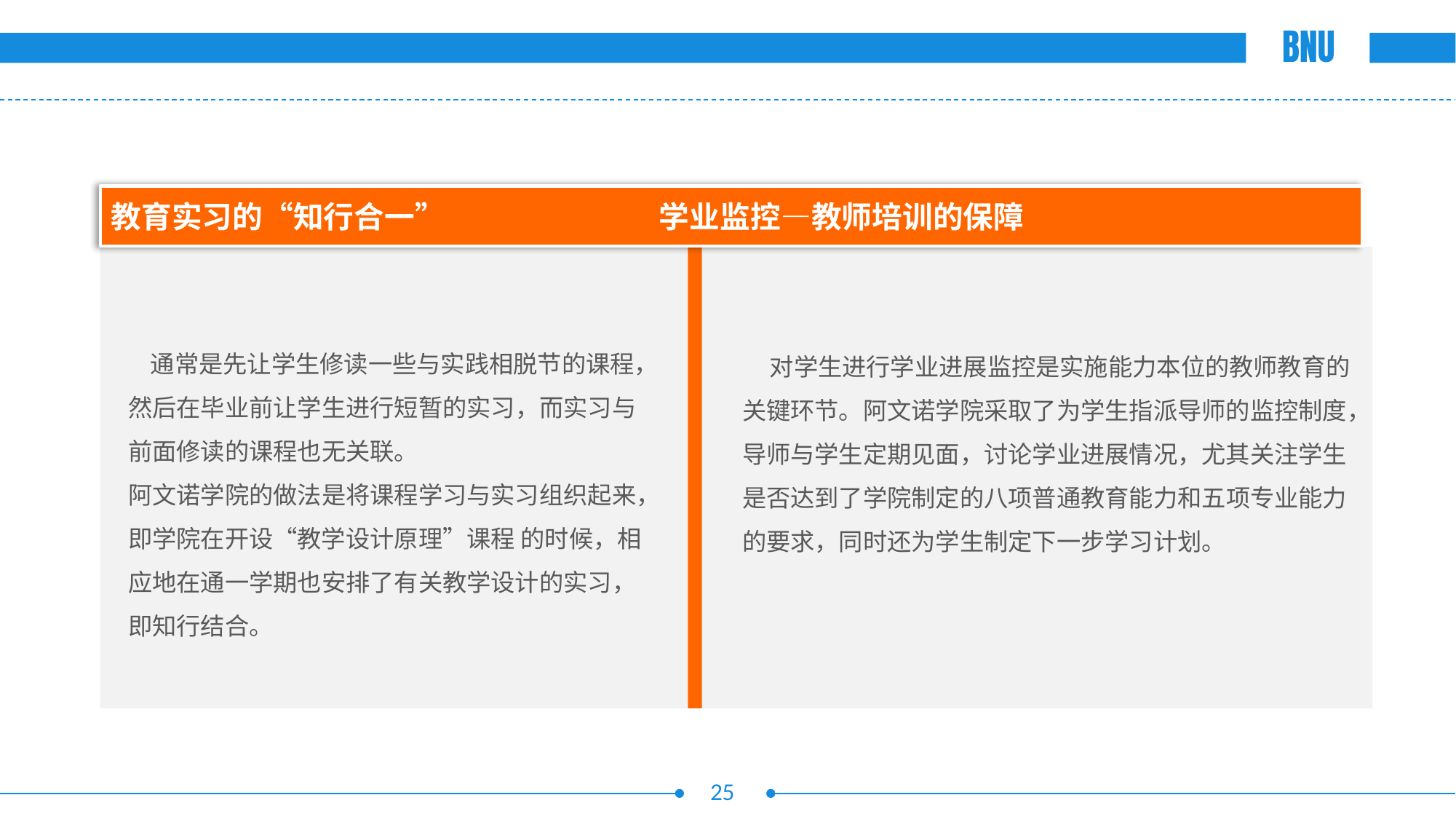

教育实习的“知行合一”                               学业监控—教师培训的保障

传统的内容出版物所表达的信息结构是固定的， 读者跟着作者展示的思维获取信息， 承载内容的信息符号以串行方式被读者接受。

数字内容出版物按网状结构组织内容， 形成知识块或群， 读者可以在块或群之间自由跳转，选取阅读内容， 甚至可以从一个出版物瞬间连接到另一个出版物的内容中， 读者接受信息的方式是并行或组合式的， 没有先后顺序之分， 可以称为自主选择的发散式阅读。
满足数字化发散式阅读特点， 则按需类聚（syntagmatic
on-demand） 和拓展关联（ broadening relationship）
是组建数字内容出版物内容结构的重要原则。

前者是指按知识体系、结构和相关性对内容进行分类组合， 在读者提出模糊的需求时， 能够给出高度相关的知识群；

后者是指减少信息冗余， 对知识内容科学地分类， 有效地逻辑链接拓展。对内容进行科学有效地组织， 才能实现为读者快速准确地提供。
   通常是先让学生修读一些与实践相脱节的课程，然后在毕业前让学生进行短暂的实习，而实习与前面修读的课程也无关联。
阿文诺学院的做法是将课程学习与实习组织起来，即学院在开设“教学设计原理”课程 的时候，相应地在通一学期也安排了有关教学设计的实习，即知行结合。

    对学生进行学业进展监控是实施能力本位的教师教育的关键环节。阿文诺学院采取了为学生指派导师的监控制度，导师与学生定期见面，讨论学业进展情况，尤其关注学生是否达到了学院制定的八项普通教育能力和五项专业能力的要求，同时还为学生制定下一步学习计划。